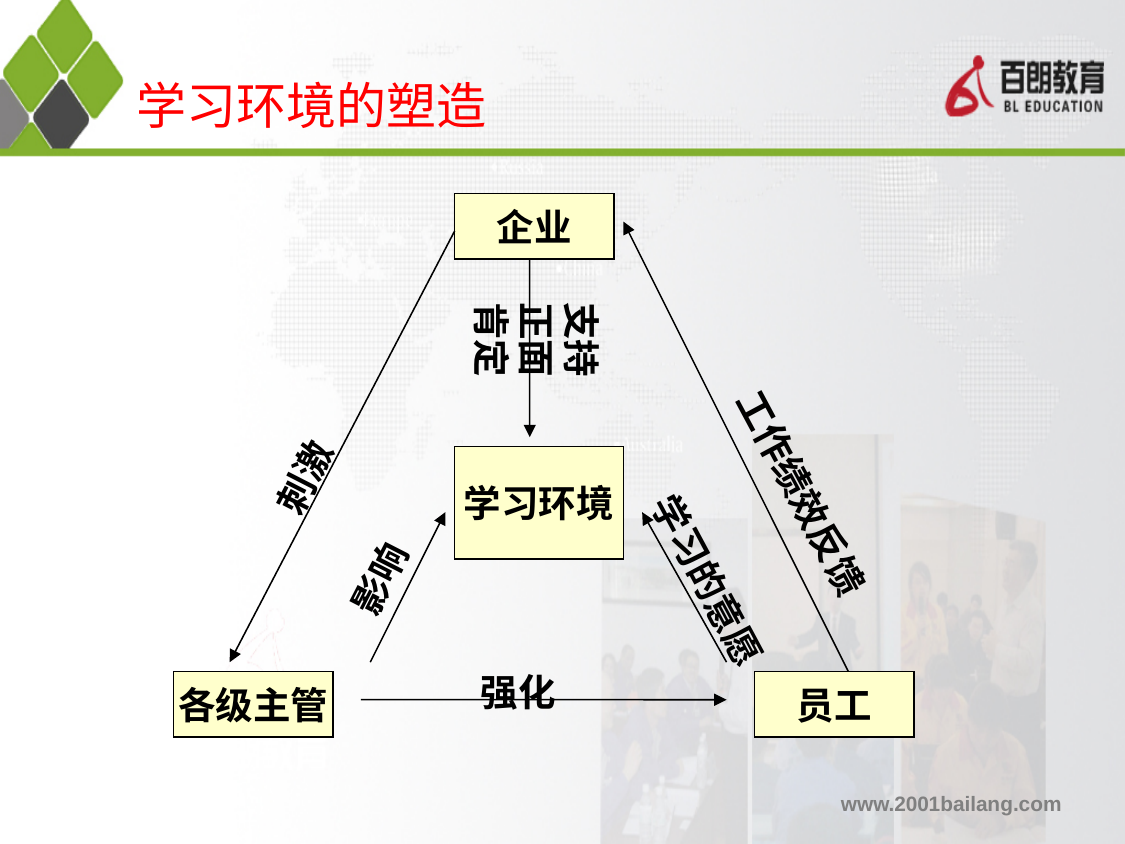

学习环境的塑造
企业

支持
正面
肯定
学习环境
刺激
工作绩效反馈

影响
学习的意愿
强化
各级主管
员工